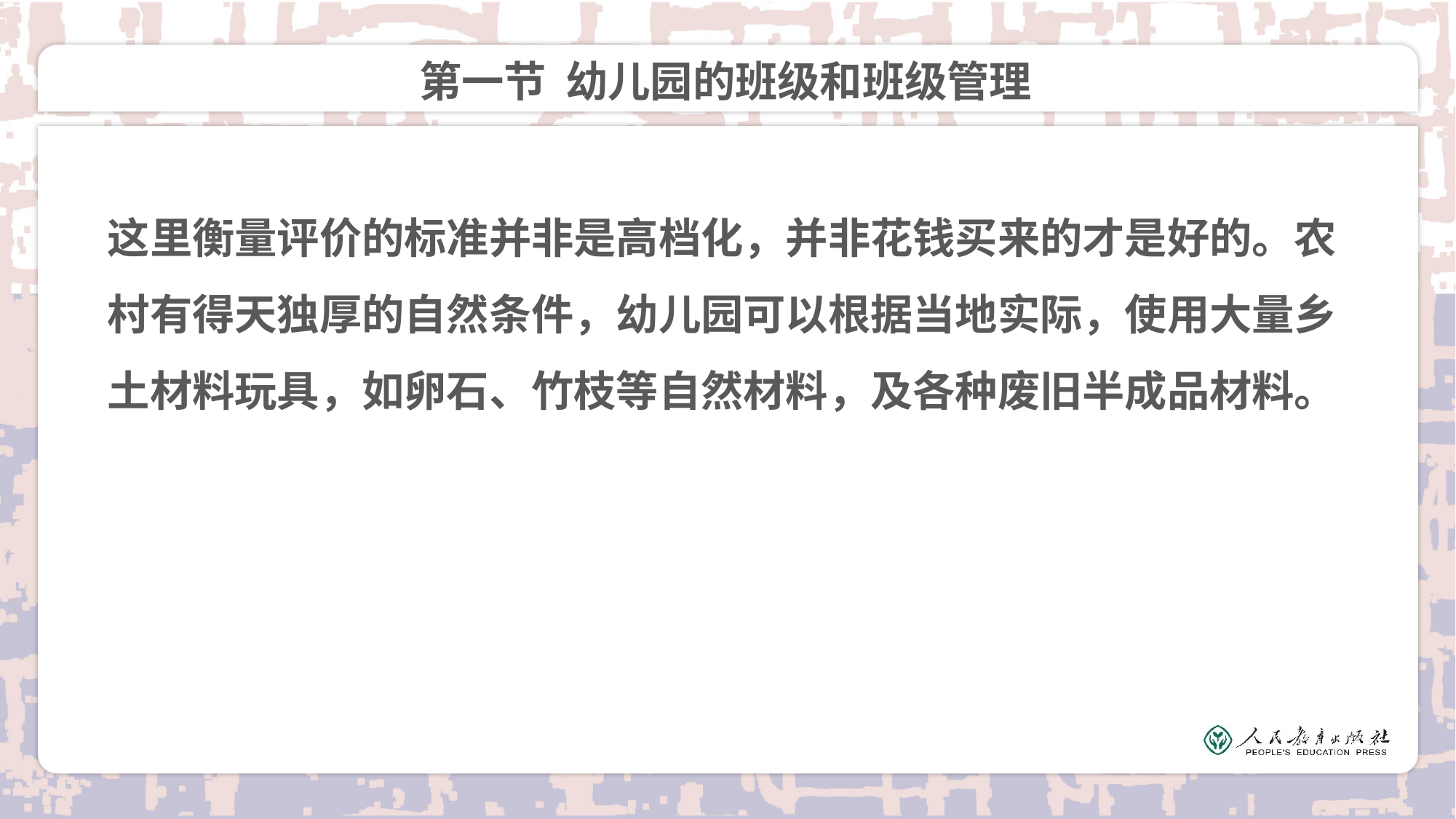

# 第一节  幼儿园的班级和班级管理
这里衡量评价的标准并非是高档化，并非花钱买来的才是好的。农村有得天独厚的自然条件，幼儿园可以根据当地实际，使用大量乡土材料玩具，如卵石、竹枝等自然材料，及各种废旧半成品材料。